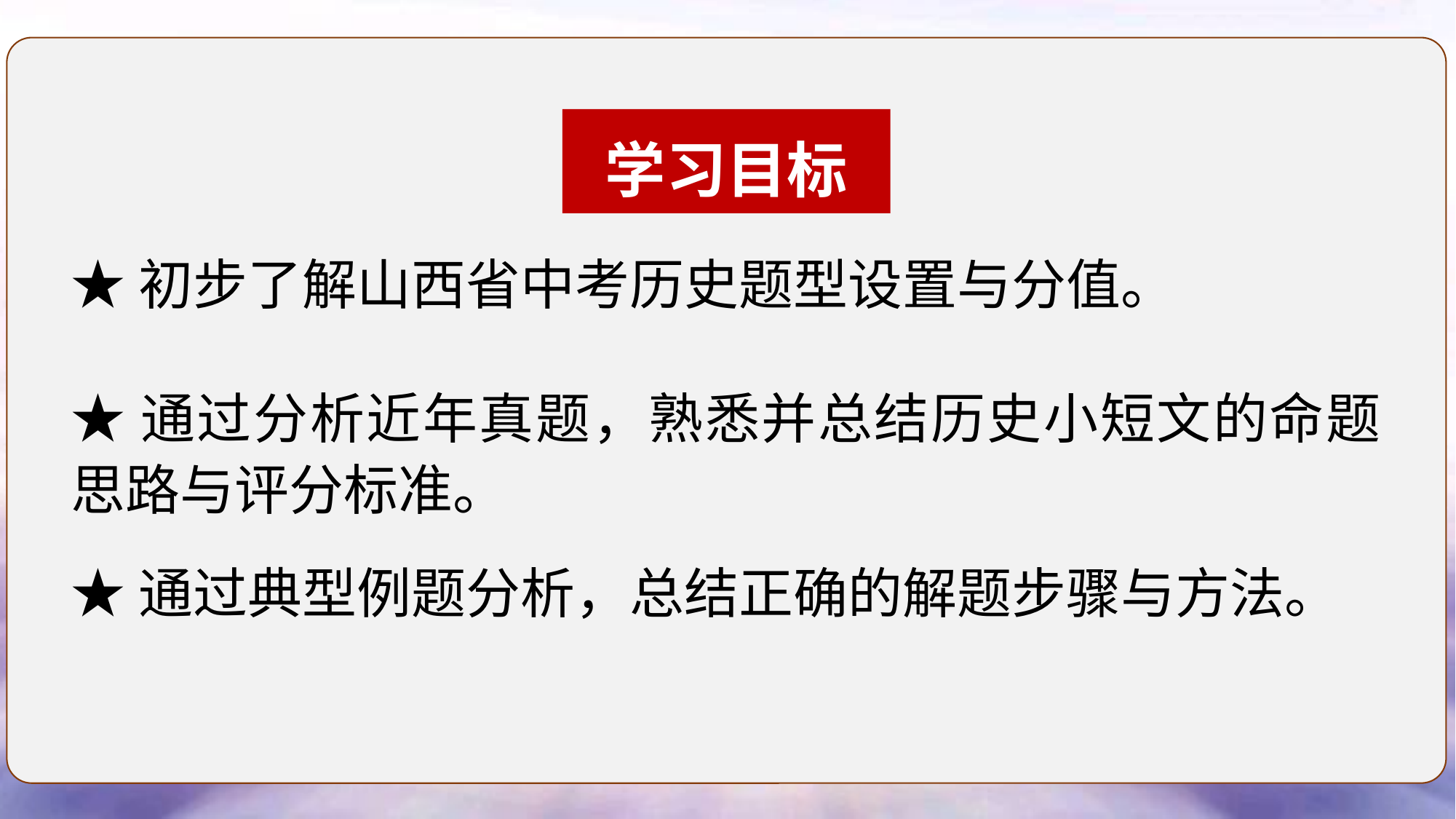

学习目标
★初步了解山西省中考历史题型设置与分值。
★通过分析近年真题，熟悉并总结历史小短文的命题思路与评分标准。
★通过典型例题分析，总结正确的解题步骤与方法。